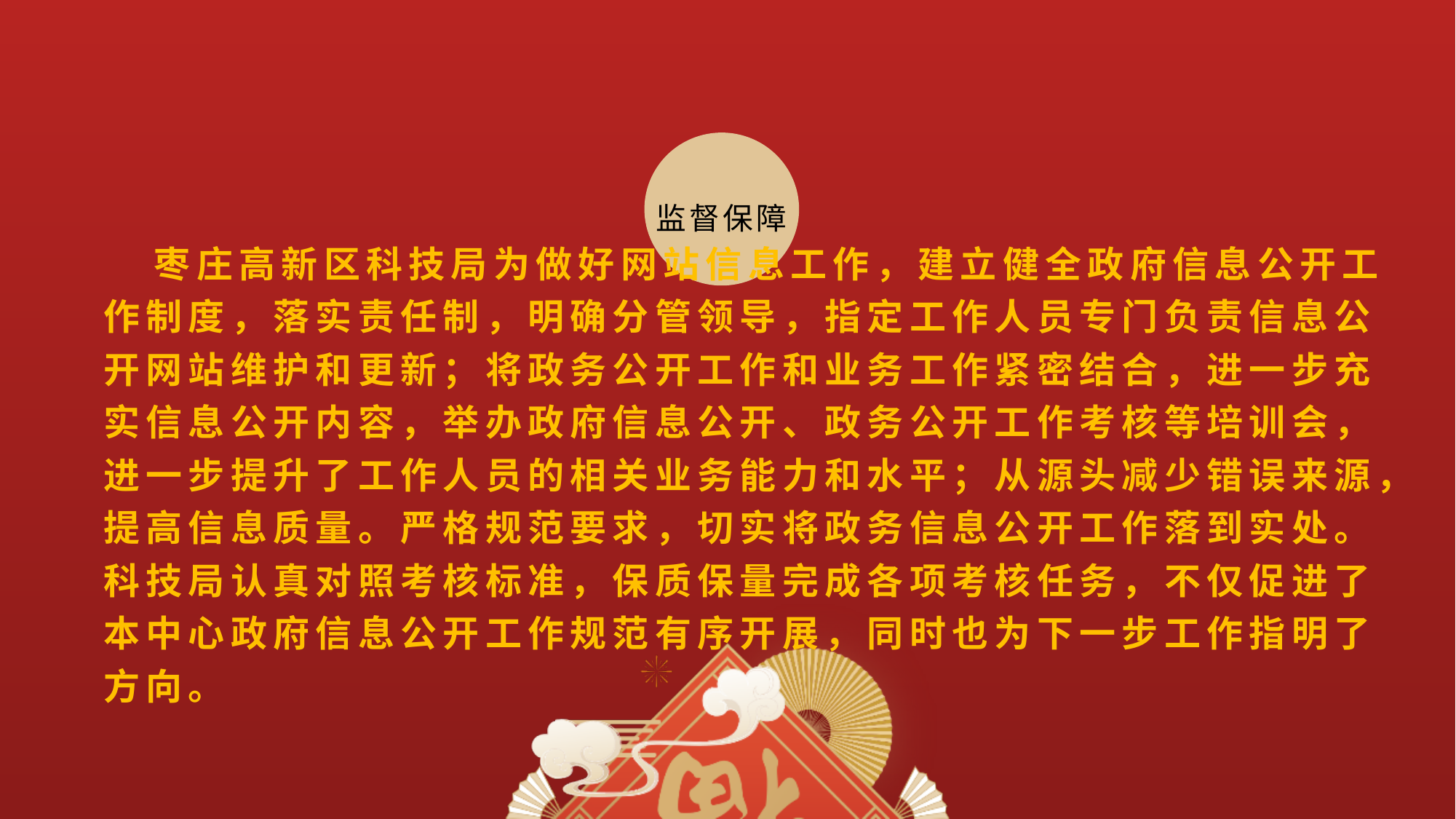

监督保障
   枣庄高新区科技局为做好网站信息工作，建立健全政府信息公开工作制度，落实责任制，明确分管领导，指定工作人员专门负责信息公开网站维护和更新；将政务公开工作和业务工作紧密结合，进一步充实信息公开内容，举办政府信息公开、政务公开工作考核等培训会，进一步提升了工作人员的相关业务能力和水平；从源头减少错误来源，提高信息质量。严格规范要求，切实将政务信息公开工作落到实处。科技局认真对照考核标准，保质保量完成各项考核任务，不仅促进了本中心政府信息公开工作规范有序开展，同时也为下一步工作指明了方向。